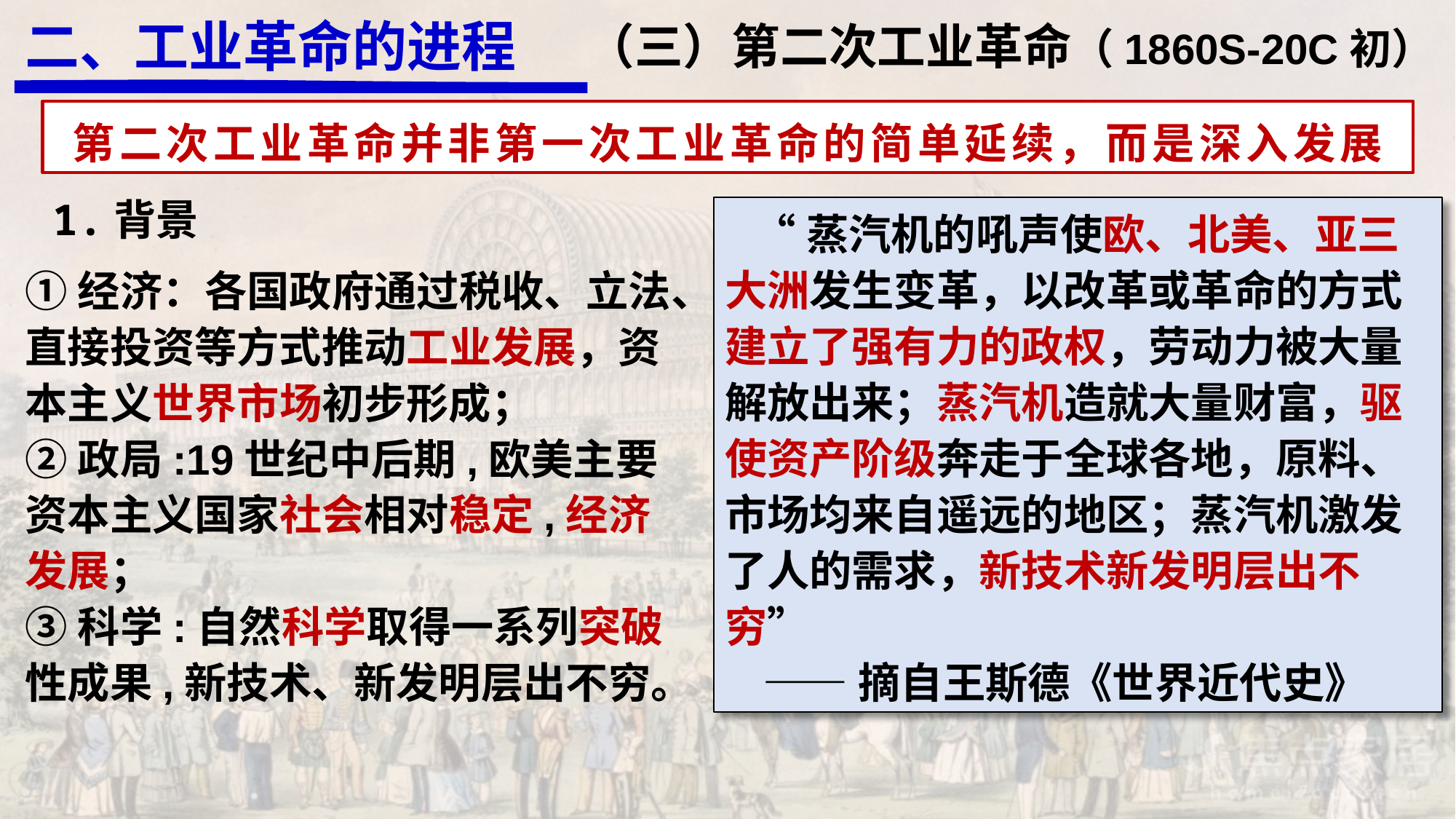

二、工业革命的进程

（三）第二次工业革命（1860S-20C初）
第二次工业革命并非第一次工业革命的简单延续，而是深入发展
1.背景
   “蒸汽机的吼声使欧、北美、亚三大洲发生变革，以改革或革命的方式建立了强有力的政权，劳动力被大量解放出来；蒸汽机造就大量财富，驱使资产阶级奔走于全球各地，原料、市场均来自遥远的地区；蒸汽机激发了人的需求，新技术新发明层出不穷”
    ——摘自王斯德《世界近代史》
①经济：各国政府通过税收、立法、直接投资等方式推动工业发展，资本主义世界市场初步形成；
②政局:19世纪中后期,欧美主要资本主义国家社会相对稳定,经济发展；
③科学:自然科学取得一系列突破性成果,新技术、新发明层出不穷。